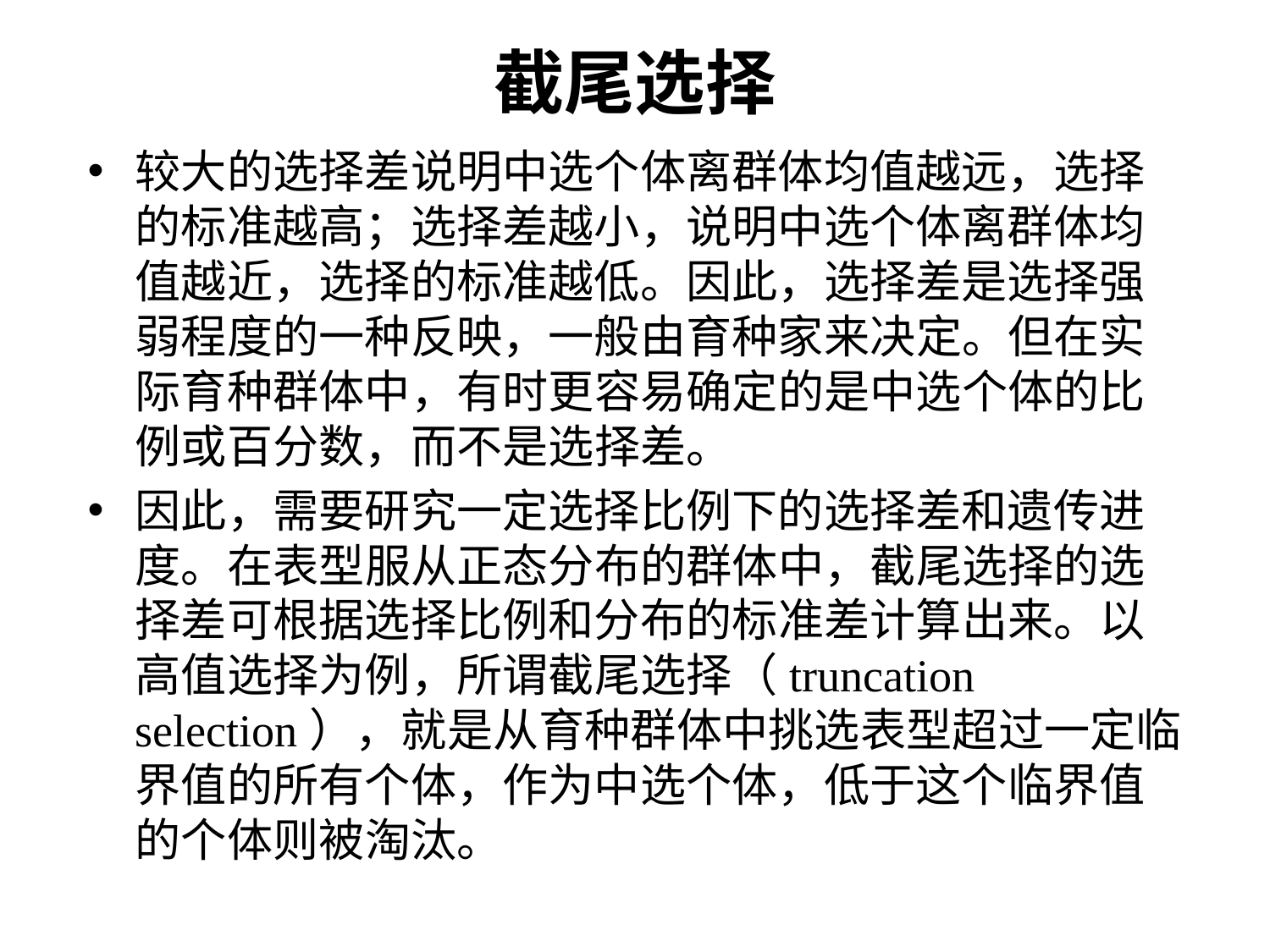

# 截尾选择
较大的选择差说明中选个体离群体均值越远，选择的标准越高；选择差越小，说明中选个体离群体均值越近，选择的标准越低。因此，选择差是选择强弱程度的一种反映，一般由育种家来决定。但在实际育种群体中，有时更容易确定的是中选个体的比例或百分数，而不是选择差。
因此，需要研究一定选择比例下的选择差和遗传进度。在表型服从正态分布的群体中，截尾选择的选择差可根据选择比例和分布的标准差计算出来。以高值选择为例，所谓截尾选择（truncation selection），就是从育种群体中挑选表型超过一定临界值的所有个体，作为中选个体，低于这个临界值的个体则被淘汰。